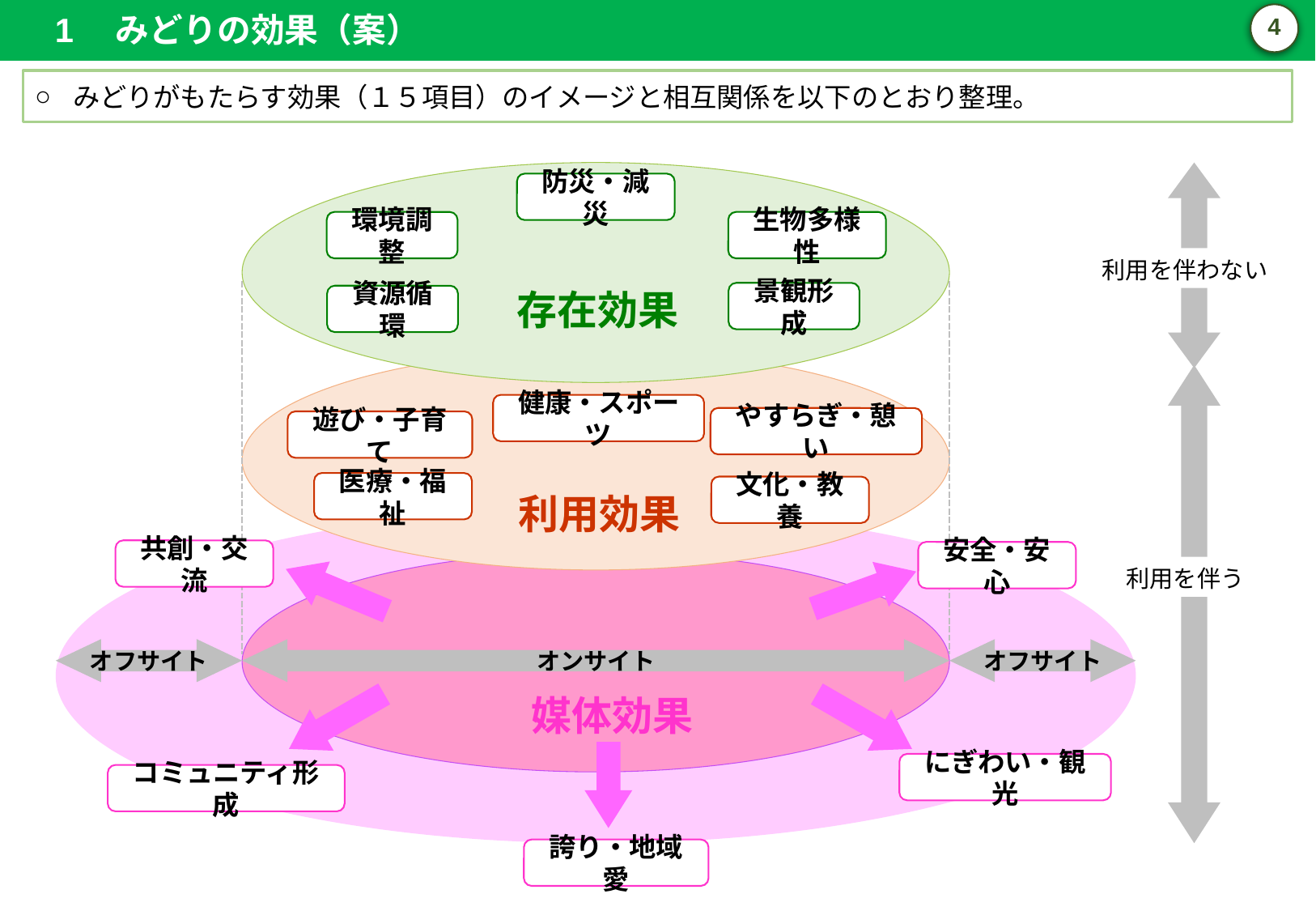

1　みどりの効果（案）
4
みどりがもたらす効果（１５項目）のイメージと相互関係を以下のとおり整理。

防災・減災
環境調整
生物多様性

利用を伴わない
景観形成
存在効果
資源循環

健康・スポーツ
やすらぎ・憩い
遊び・子育て
医療・福祉
文化・教養
利用効果

共創・交流
安全・安心

利用を伴う

オフサイト
オンサイト
オフサイト
媒体効果

にぎわい・観光

コミュニティ形成
誇り・地域愛